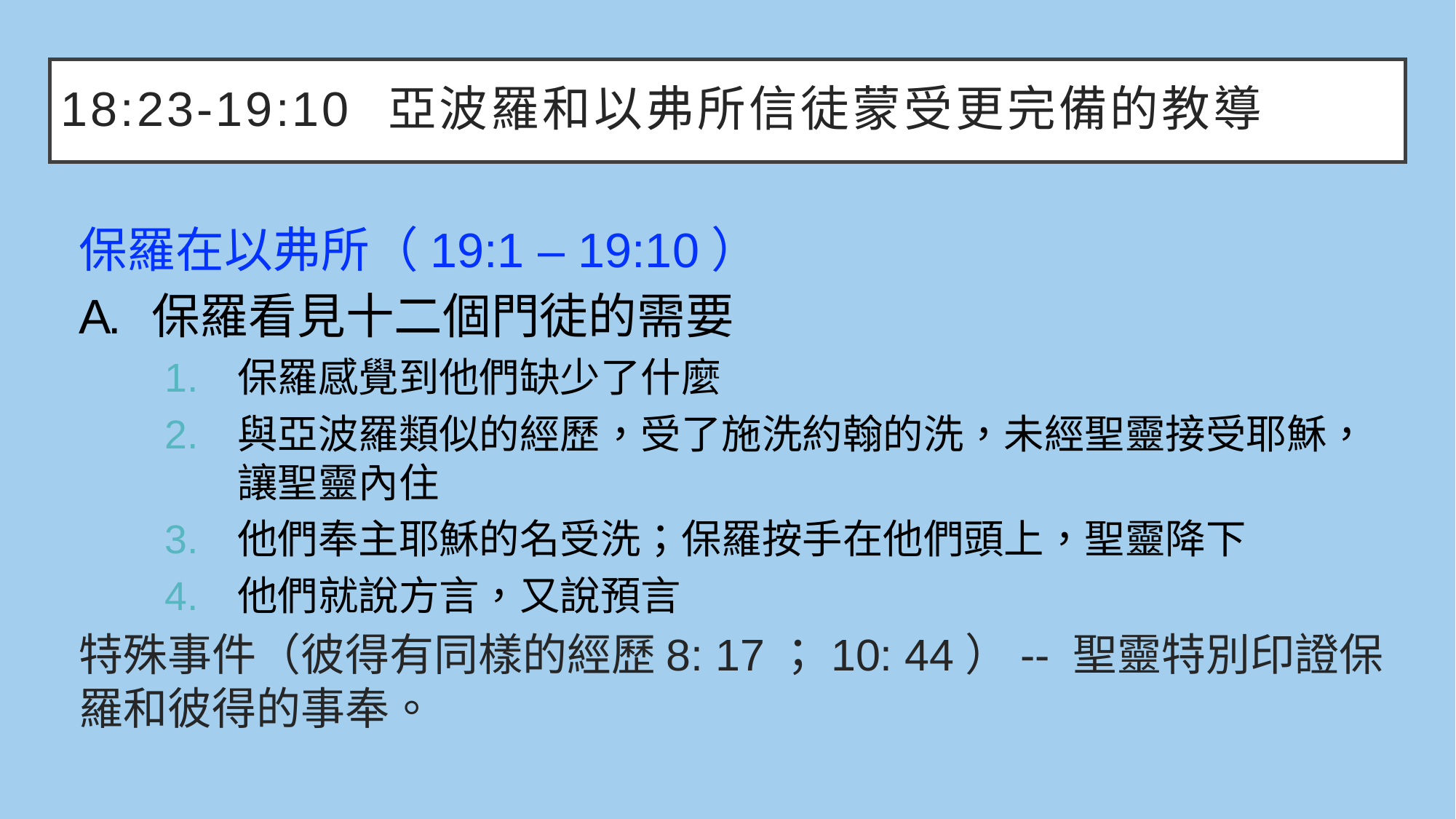

# 18:23-19:10	亞波羅和以弗所信徒蒙受更完備的教導
保羅在以弗所（19:1 – 19:10）
保羅看見十二個門徒的需要
保羅感覺到他們缺少了什麼
與亞波羅類似的經歷，受了施洗約翰的洗，未經聖靈接受耶穌，讓聖靈內住
他們奉主耶穌的名受洗；保羅按手在他們頭上，聖靈降下
他們就說方言，又說預言
特殊事件（彼得有同樣的經歷8: 17；10: 44）-- 聖靈特別印證保羅和彼得的事奉。